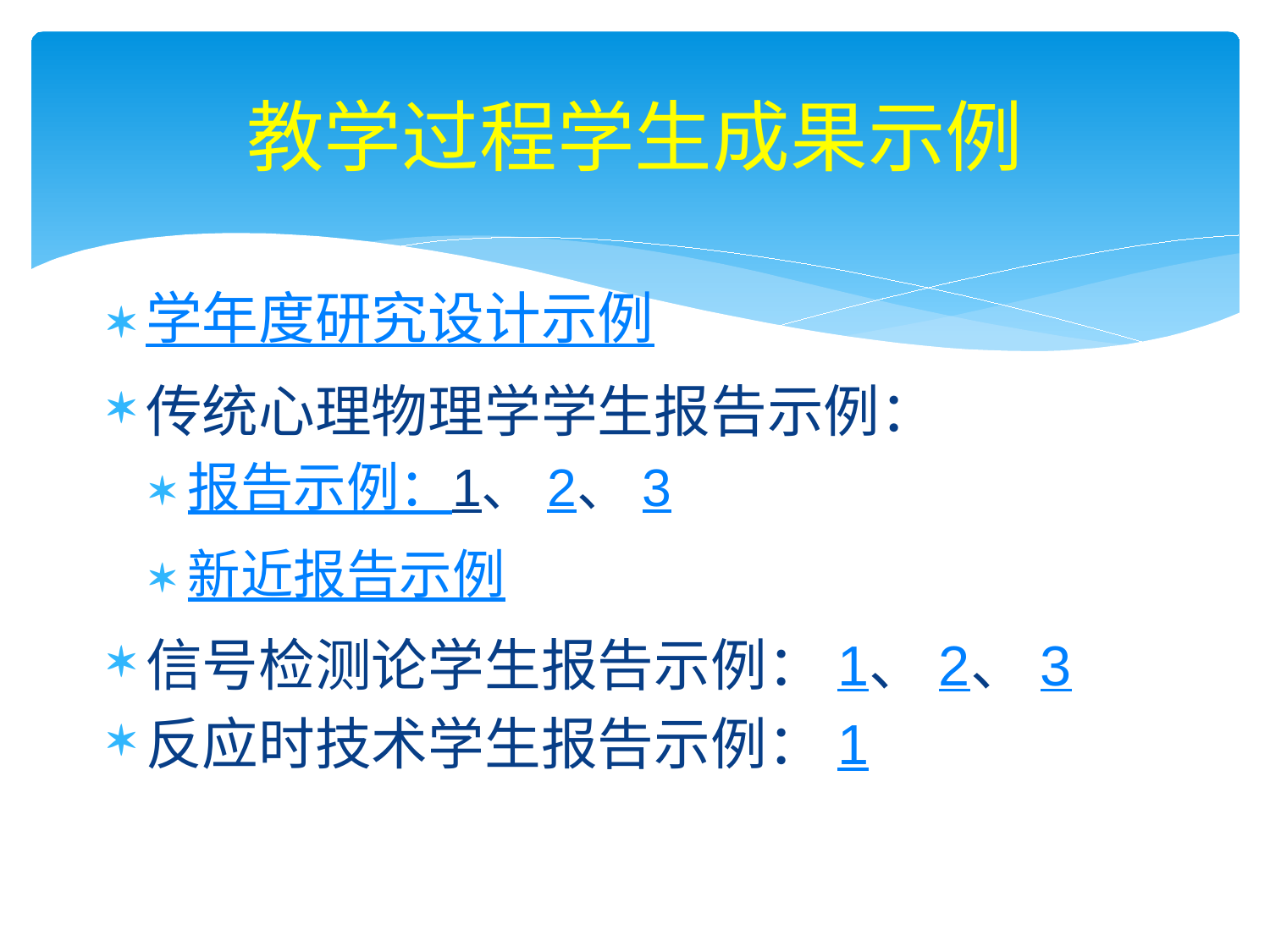

# 教学过程学生成果示例
学年度研究设计示例
传统心理物理学学生报告示例：
报告示例：1、2、3
新近报告示例
信号检测论学生报告示例：1、2、3
反应时技术学生报告示例：1